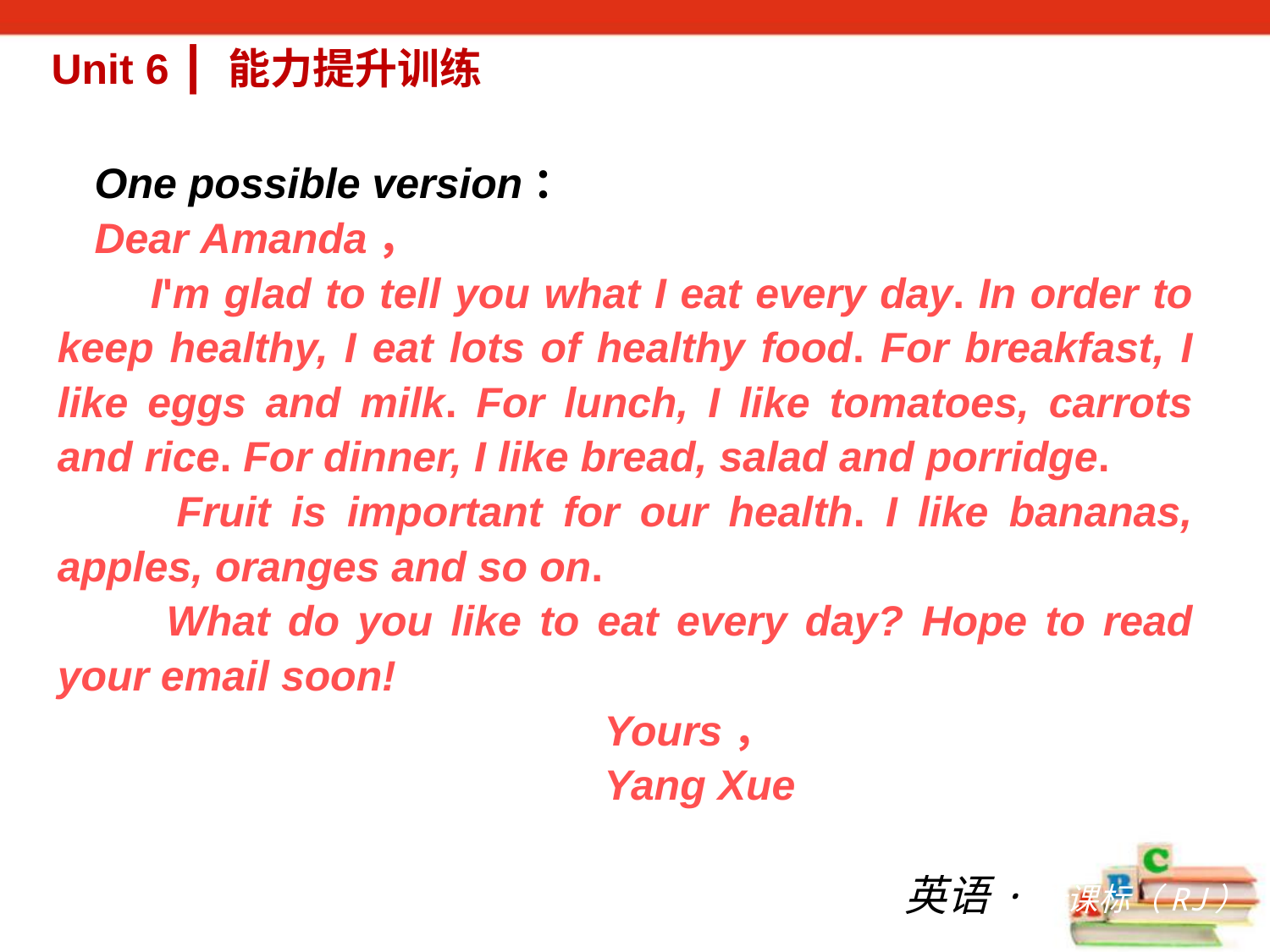

Unit 6 ┃ 能力提升训练
One possible version：
Dear Amanda，
    I'm glad to tell you what I eat every day. In order to keep healthy, I eat lots of healthy food. For breakfast, I like eggs and milk. For lunch, I like tomatoes, carrots and rice. For dinner, I like bread, salad and porridge.
    Fruit is important for our health. I like bananas, apples, oranges and so on.
    What do you like to eat every day? Hope to read your e­mail soon!
                                           Yours，
                                           Yang Xue
英语·新课标（RJ）